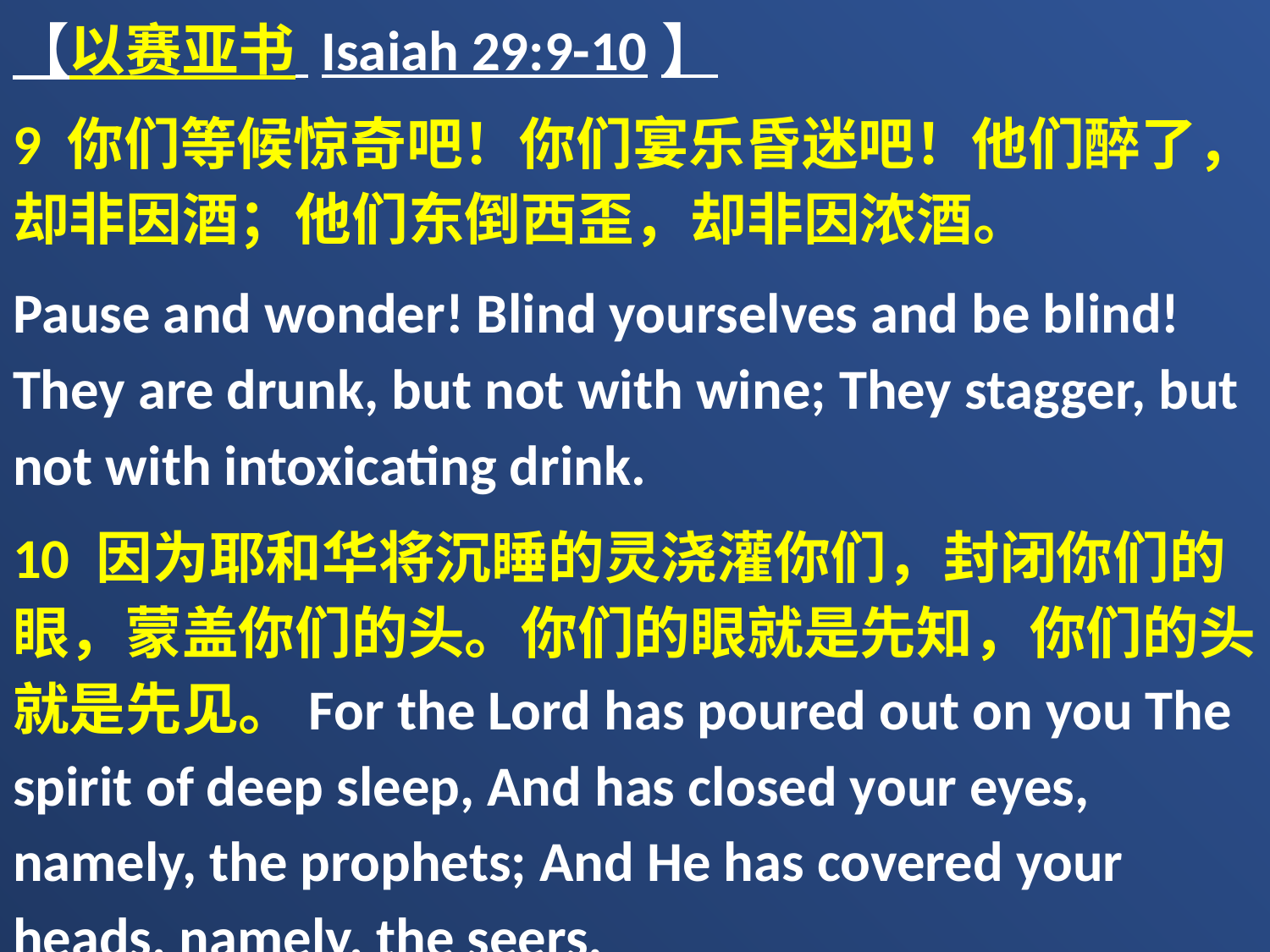

【以赛亚书 Isaiah 29:9-10】
9 你们等候惊奇吧！你们宴乐昏迷吧！他们醉了，却非因酒；他们东倒西歪，却非因浓酒。
Pause and wonder! Blind yourselves and be blind! They are drunk, but not with wine; They stagger, but not with intoxicating drink.
10 因为耶和华将沉睡的灵浇灌你们，封闭你们的眼，蒙盖你们的头。你们的眼就是先知，你们的头就是先见。For the Lord has poured out on you The spirit of deep sleep, And has closed your eyes, namely, the prophets; And He has covered your heads, namely, the seers.